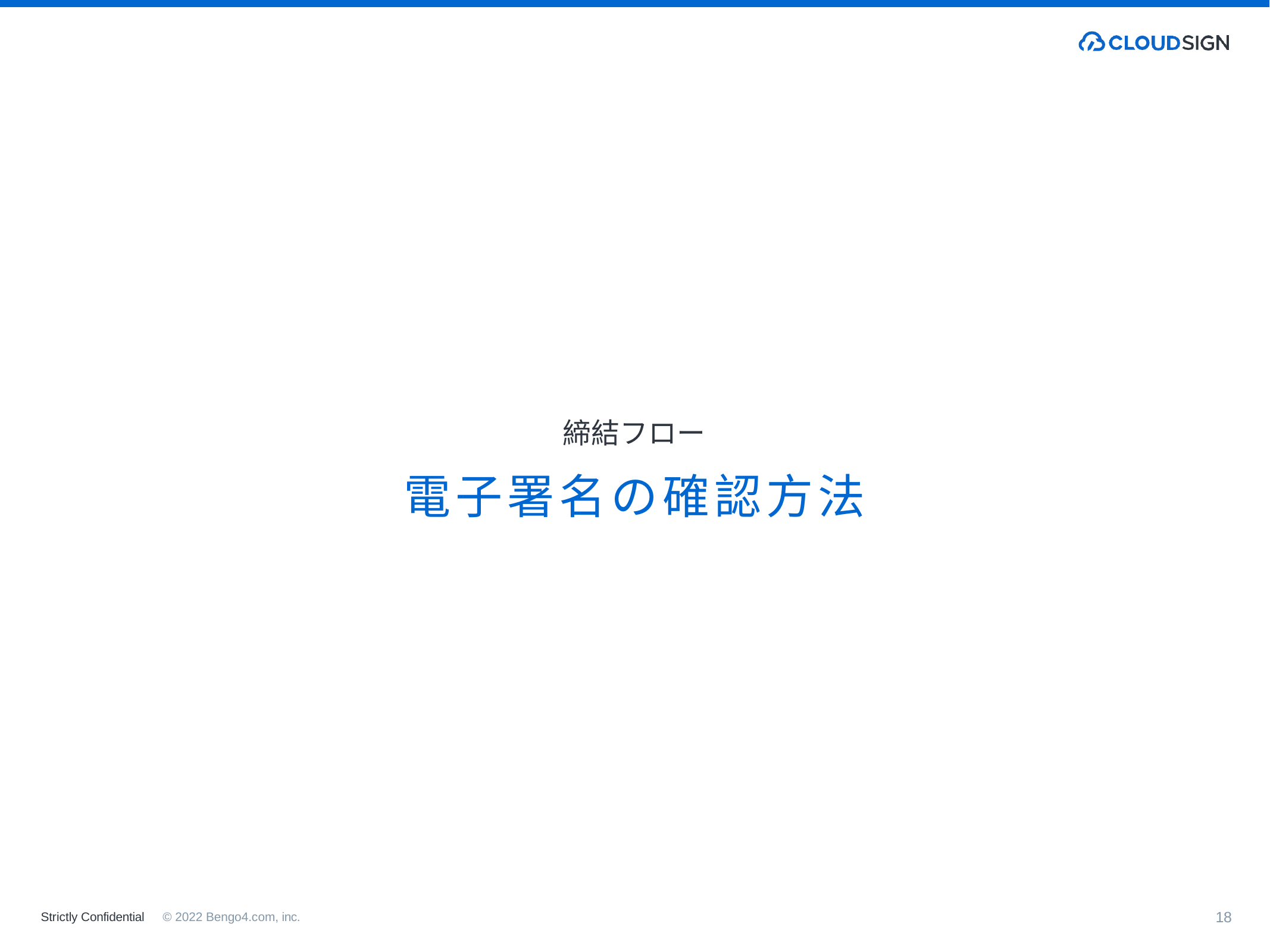

締結フロー
# 電子署名の確認方法
18
Strictly Confidential　© 2022 Bengo4.com, inc.